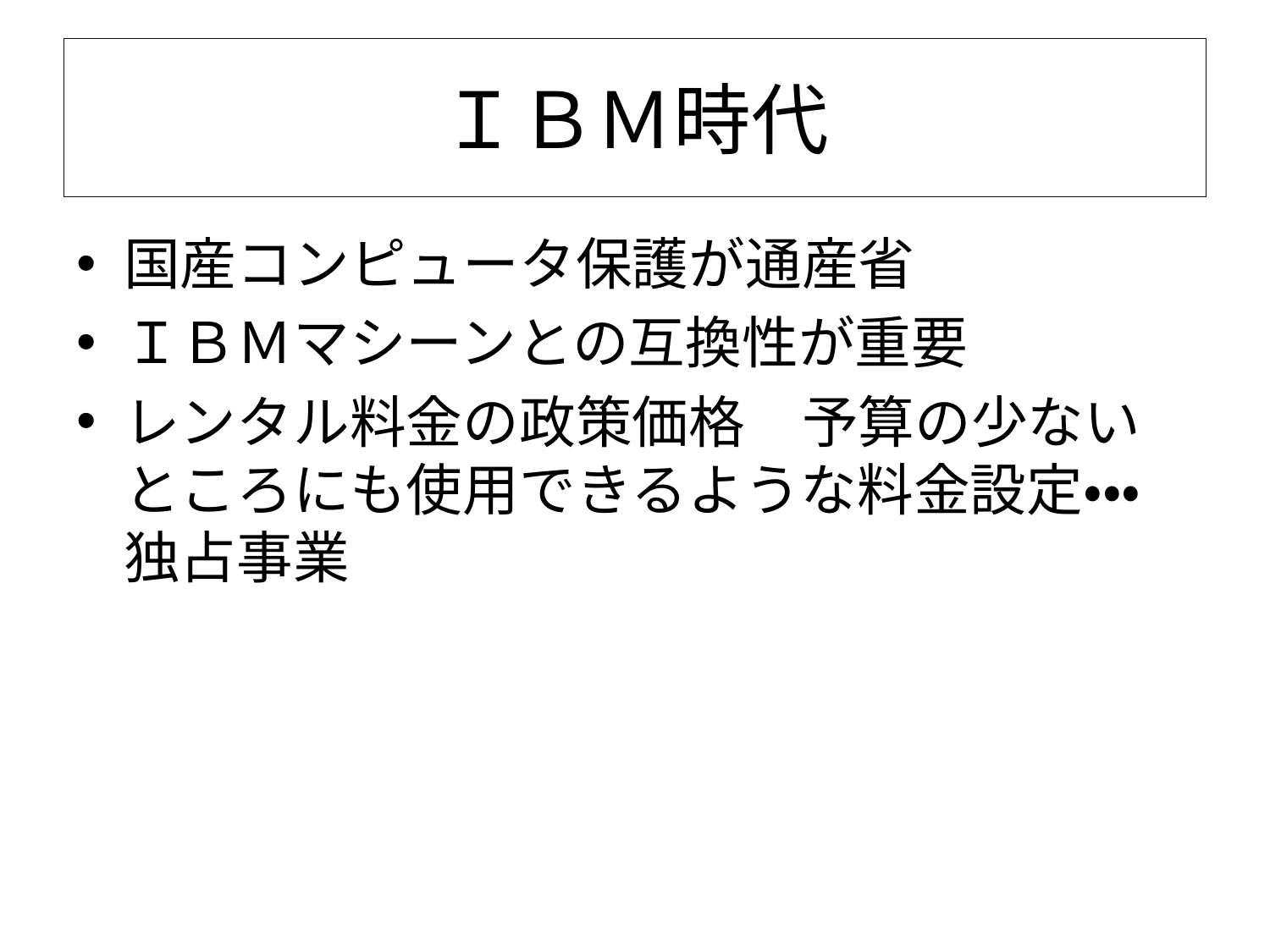

# ＩＢＭ時代
国産コンピュータ保護が通産省
ＩＢＭマシーンとの互換性が重要
レンタル料金の政策価格　予算の少ないところにも使用できるような料金設定・・・独占事業